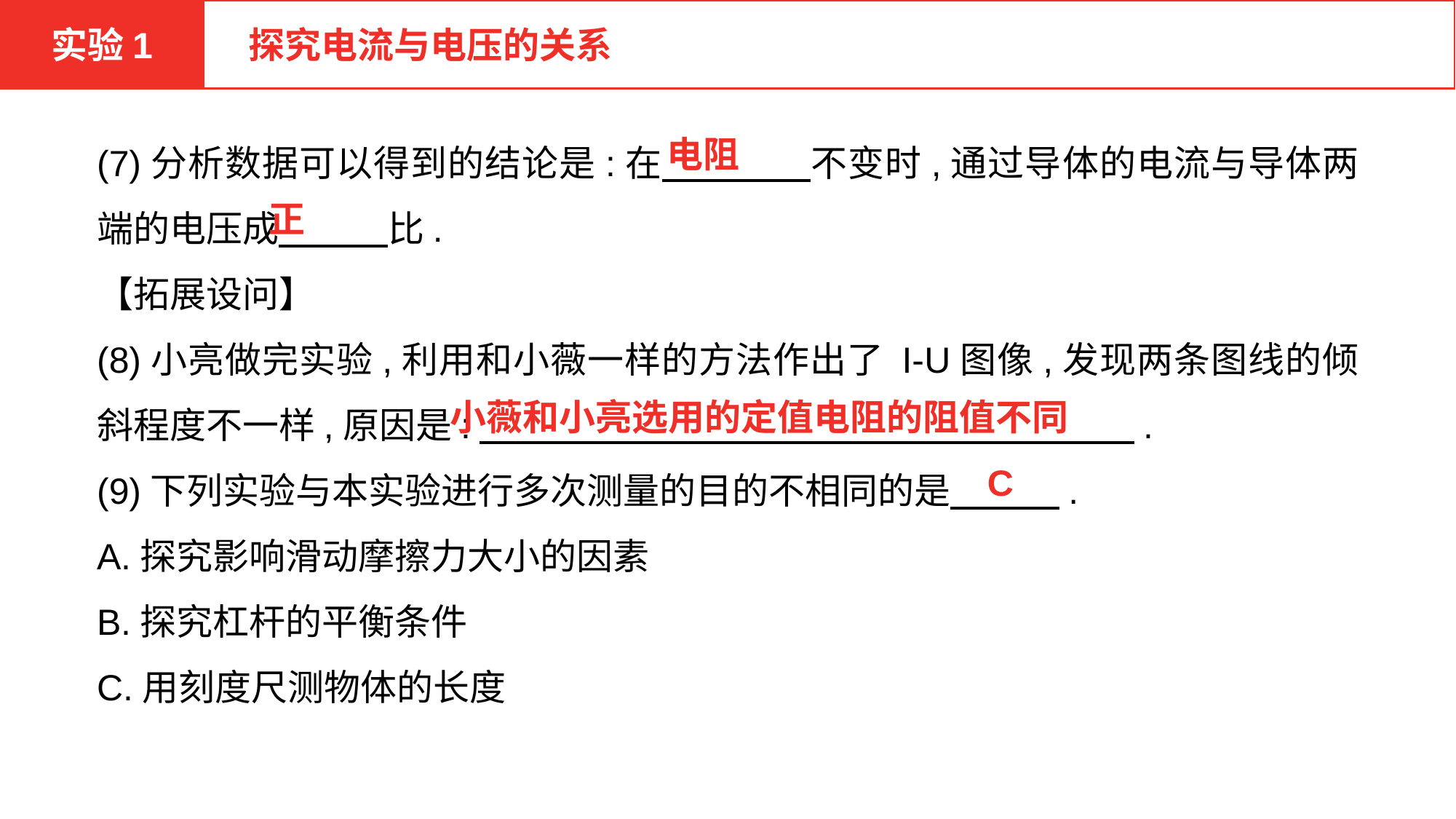

实验1
  探究电流与电压的关系
(7)分析数据可以得到的结论是:在　　　　不变时,通过导体的电流与导体两端的电压成　　　比.
【拓展设问】
(8)小亮做完实验,利用和小薇一样的方法作出了 I-U图像,发现两条图线的倾斜程度不一样,原因是:　　　　　　　　　　　　　　　　　　.
(9)下列实验与本实验进行多次测量的目的不相同的是　　　.
A.探究影响滑动摩擦力大小的因素
B.探究杠杆的平衡条件
C.用刻度尺测物体的长度
电阻
正
小薇和小亮选用的定值电阻的阻值不同
C